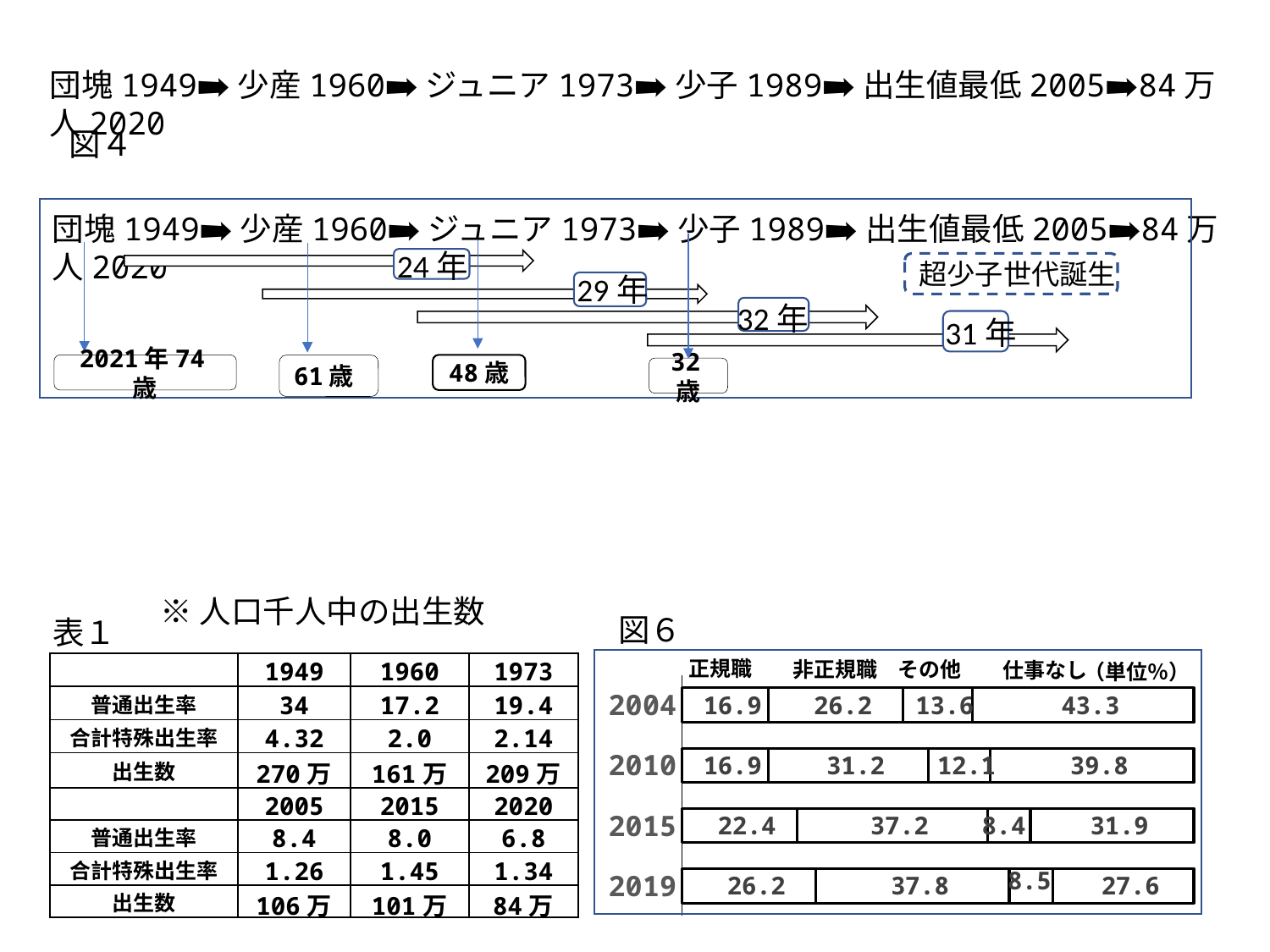

団塊1949➡少産1960➡ジュニア1973➡少子1989➡出生値最低2005➡84万人2020
図４

団塊1949➡少産1960➡ジュニア1973➡少子1989➡出生値最低2005➡84万人2020
24年

超少子世代誕生

29年

32年

31年

2021年74歳
48歳
61歳
32歳
※人口千人中の出生数
図６
表１
正規職
非正規職
その他

仕事なし
（単位％）
|  | 1949 | 1960 | 1973 |
| --- | --- | --- | --- |
| 普通出生率 | 34 | 17.2 | 19.4 |
| 合計特殊出生率 | 4.32 | 2.0 | 2.14 |
| 出生数 | 270万 | 161万 | 209万 |
|  | 2005 | 2015 | 2020 |
| 普通出生率 | 8.4 | 8.0 | 6.8 |
| 合計特殊出生率 | 1.26 | 1.45 | 1.34 |
| 出生数 | 106万 | 101万 | 84万 |

### Chart

| Category | 正規 | 非正規 | その他 | 仕事なし |
|---|---|---|---|---|
| 2004 | 16.9 | 26.2 | 13.6 | 43.3 |
| 2010 | 16.9 | 31.2 | 12.1 | 39.8 |
| 2015 | 22.4 | 37.2 | 8.4 | 31.9 |
| 2019 | 26.2 | 37.8 | 8.5 | 27.6 |